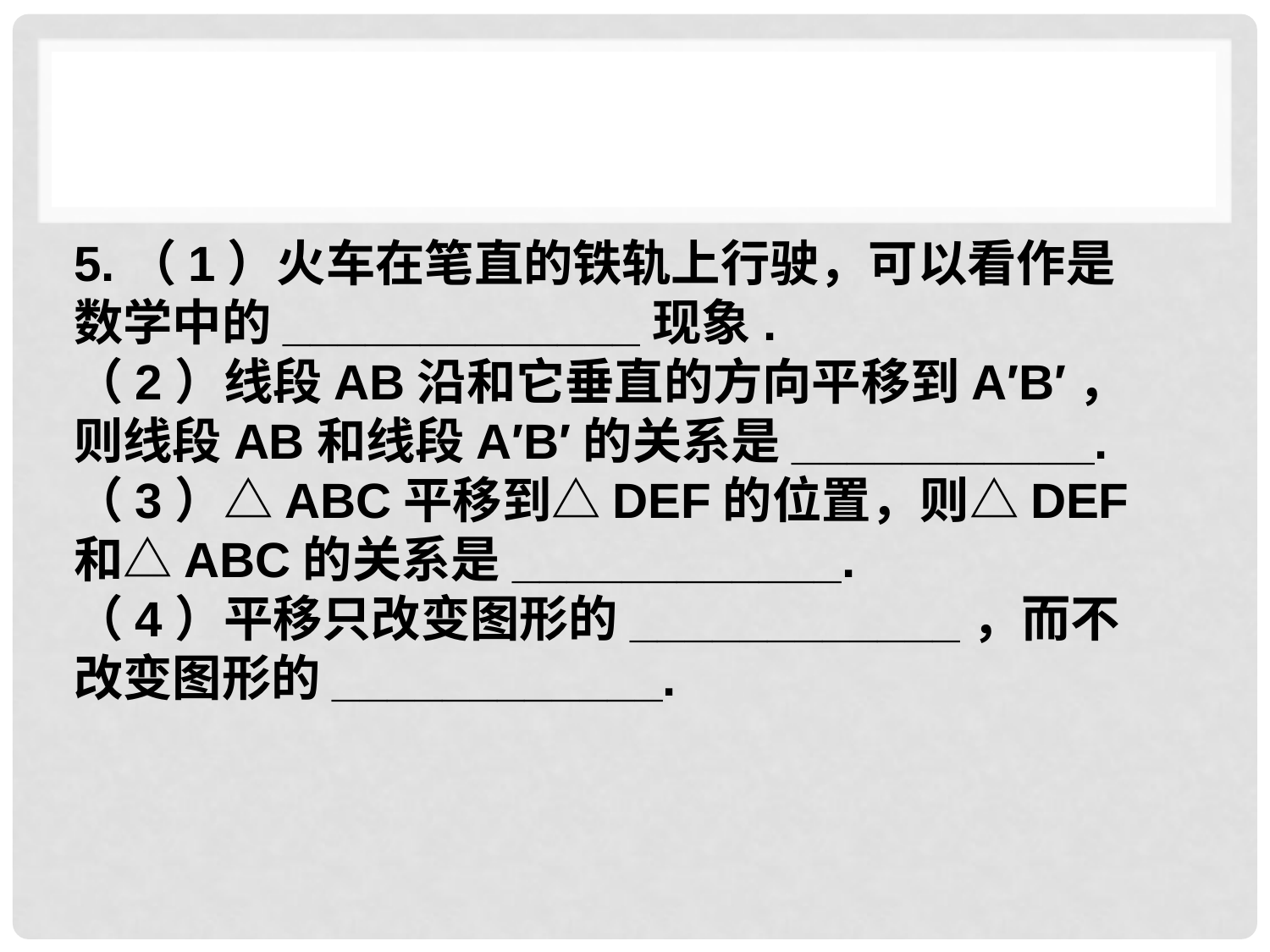

5.（1）火车在笔直的铁轨上行驶，可以看作是数学中的_____________现象.
（2）线段AB沿和它垂直的方向平移到A′B′，则线段AB和线段A′B′的关系是___________.
（3）△ABC平移到△DEF的位置，则△DEF和△ABC的关系是____________.
（4）平移只改变图形的____________，而不改变图形的____________.